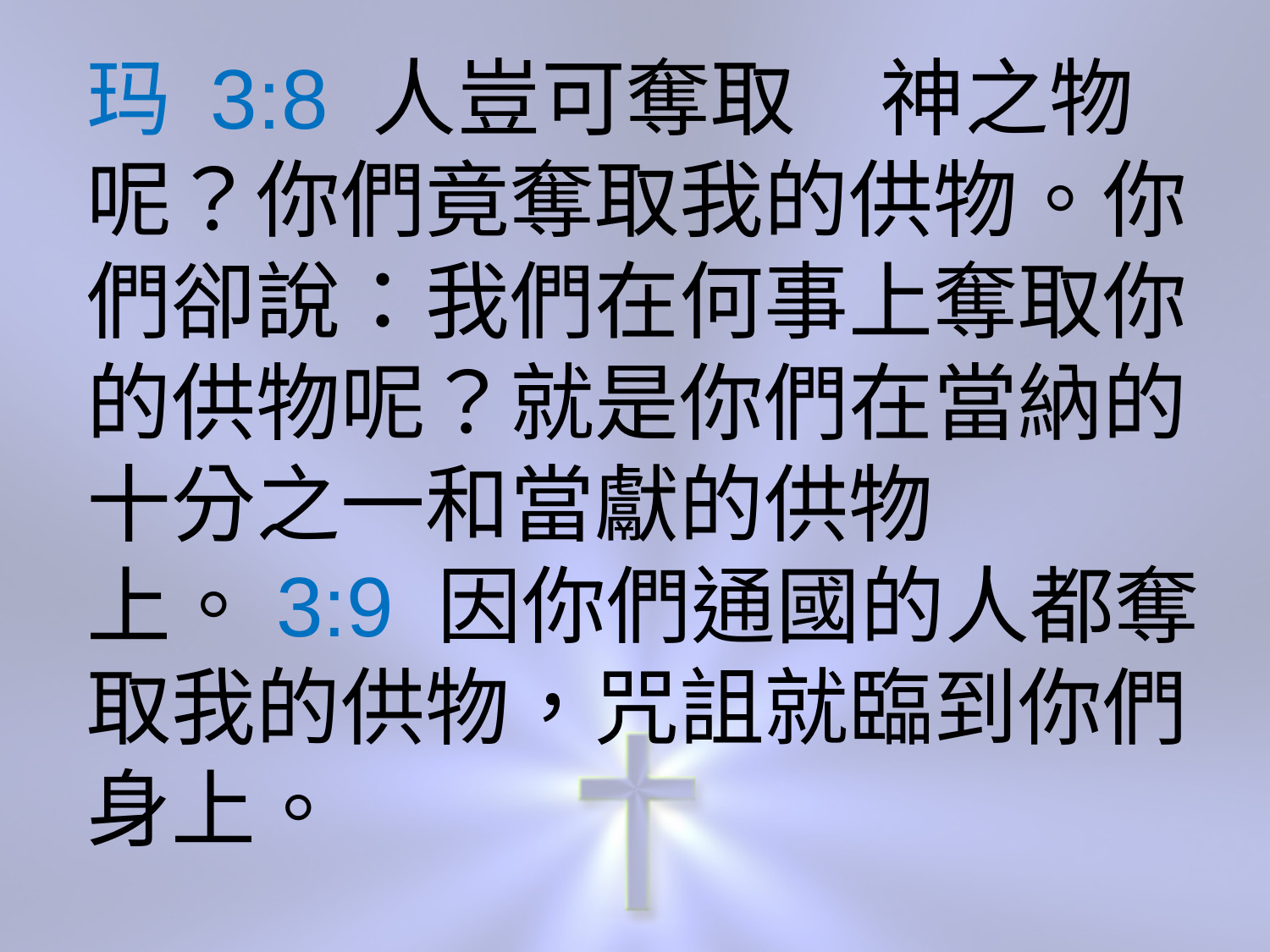

玛 3:8 人豈可奪取　神之物呢？你們竟奪取我的供物。你們卻說：我們在何事上奪取你的供物呢？就是你們在當納的十分之一和當獻的供物上。3:9 因你們通國的人都奪取我的供物，咒詛就臨到你們身上。